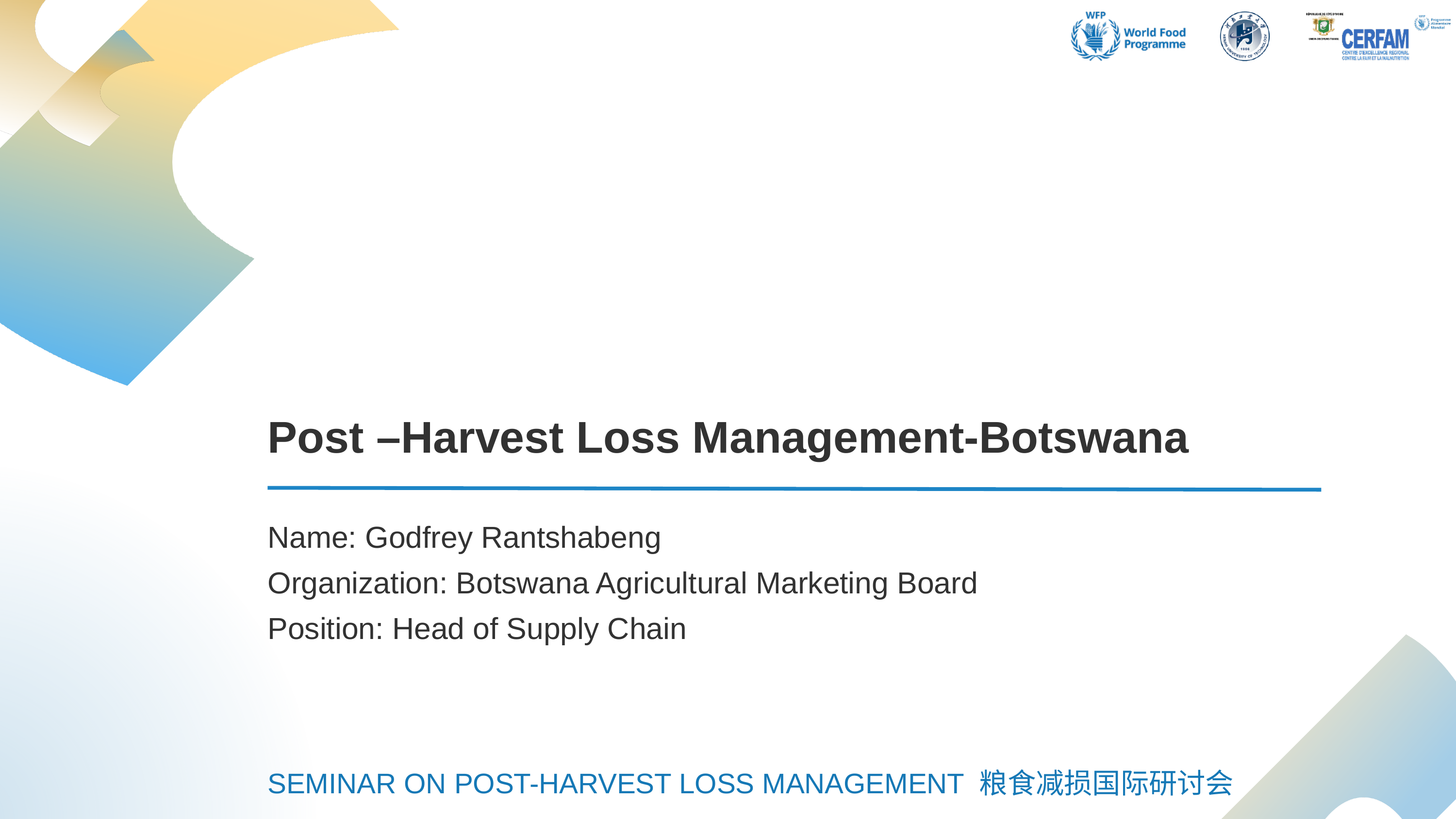

Post –Harvest Loss Management-Botswana

Name: Godfrey Rantshabeng
Organization: Botswana Agricultural Marketing Board
Position: Head of Supply Chain

SEMINAR ON POST-HARVEST LOSS MANAGEMENT 粮食减损国际研讨会